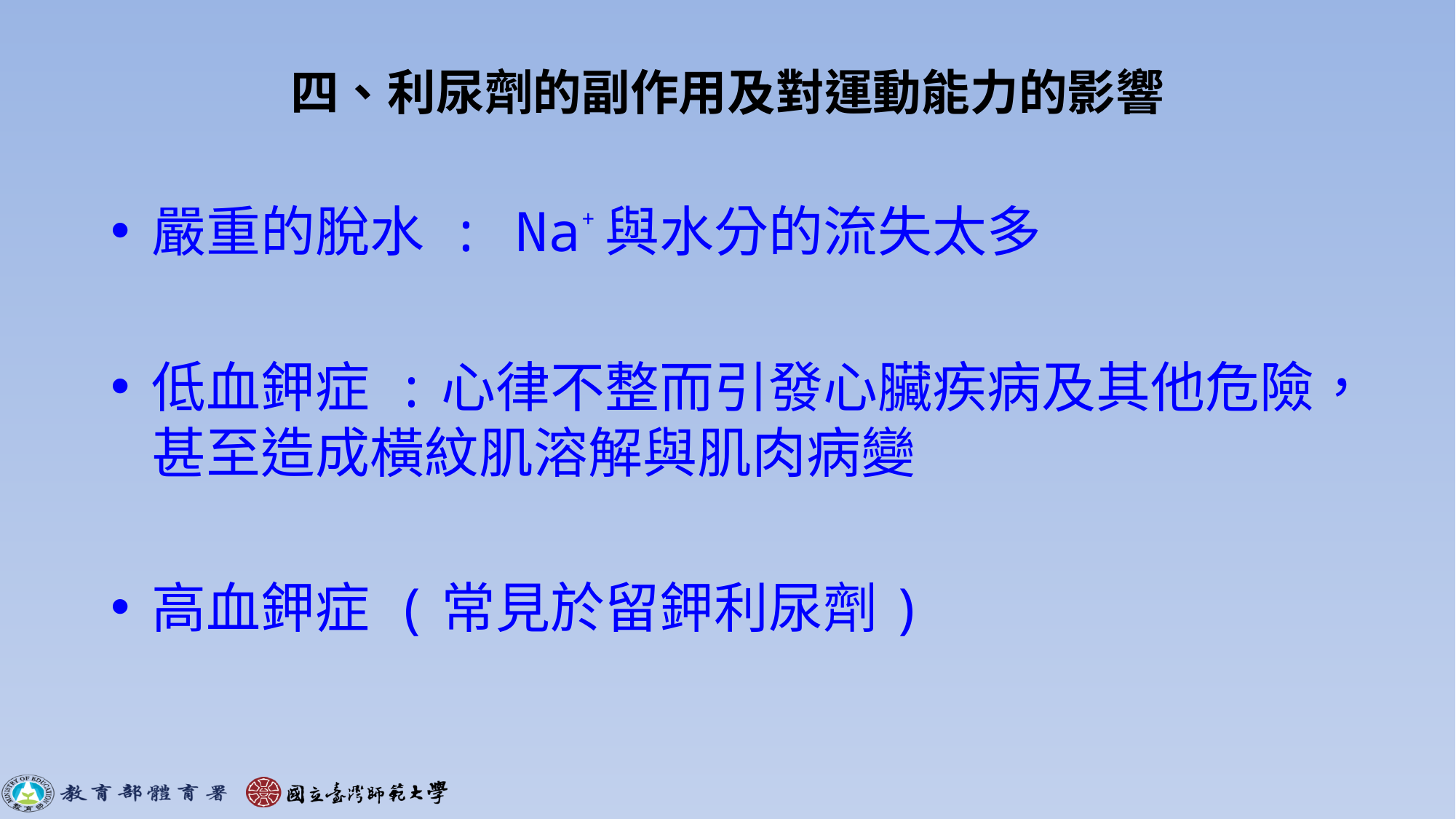

# 四、利尿劑的副作用及對運動能力的影響
嚴重的脫水 : Na+與水分的流失太多

低血鉀症 :心律不整而引發心臟疾病及其他危險，甚至造成橫紋肌溶解與肌肉病變

高血鉀症 (常見於留鉀利尿劑)